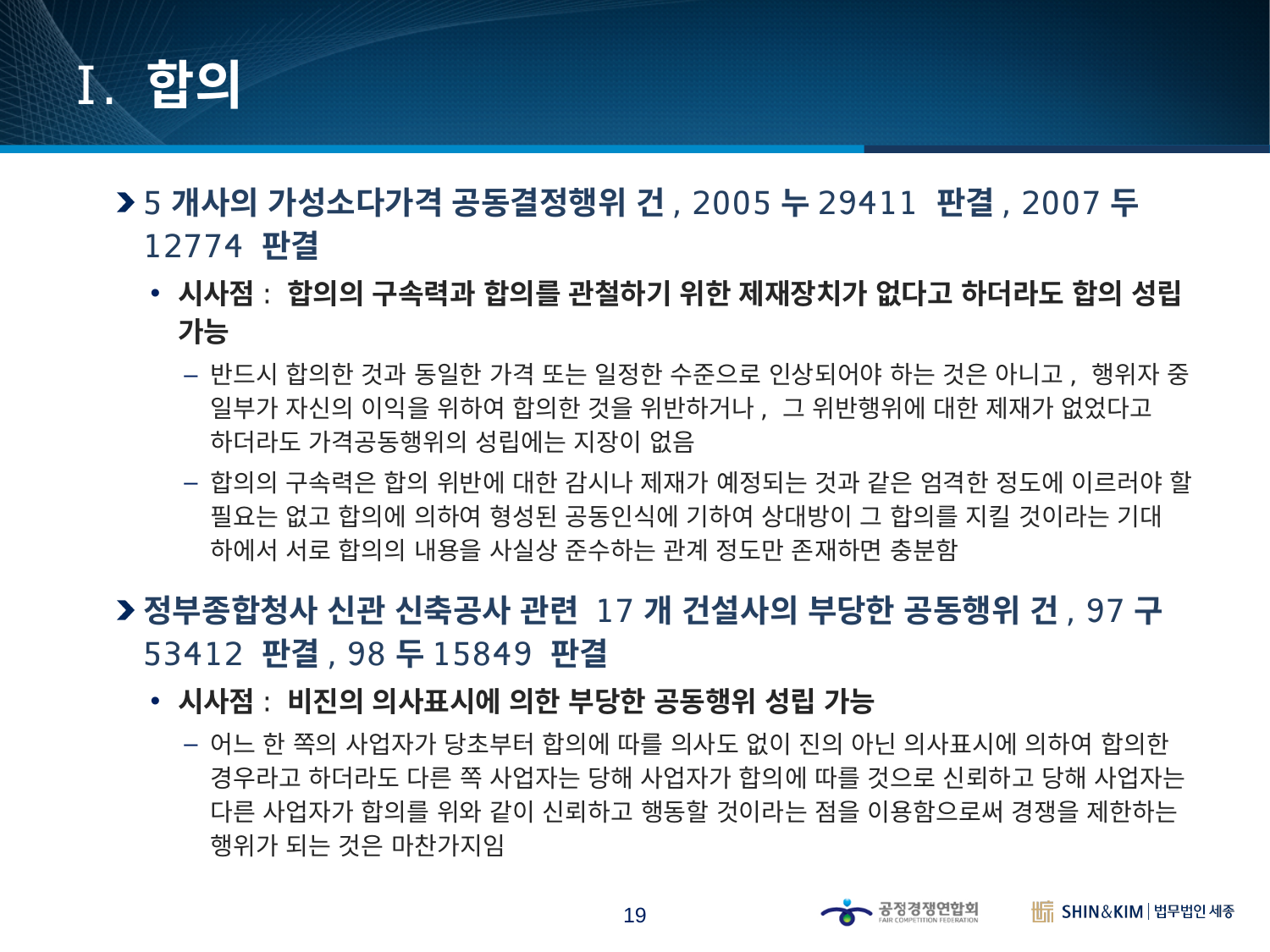

# I. 합의
5개사의 가성소다가격 공동결정행위 건, 2005누29411 판결, 2007두12774 판결
시사점: 합의의 구속력과 합의를 관철하기 위한 제재장치가 없다고 하더라도 합의 성립 가능
반드시 합의한 것과 동일한 가격 또는 일정한 수준으로 인상되어야 하는 것은 아니고, 행위자 중 일부가 자신의 이익을 위하여 합의한 것을 위반하거나, 그 위반행위에 대한 제재가 없었다고 하더라도 가격공동행위의 성립에는 지장이 없음
합의의 구속력은 합의 위반에 대한 감시나 제재가 예정되는 것과 같은 엄격한 정도에 이르러야 할 필요는 없고 합의에 의하여 형성된 공동인식에 기하여 상대방이 그 합의를 지킬 것이라는 기대 하에서 서로 합의의 내용을 사실상 준수하는 관계 정도만 존재하면 충분함
정부종합청사 신관 신축공사 관련 17개 건설사의 부당한 공동행위 건, 97구53412 판결, 98두15849 판결
시사점: 비진의 의사표시에 의한 부당한 공동행위 성립 가능
어느 한 쪽의 사업자가 당초부터 합의에 따를 의사도 없이 진의 아닌 의사표시에 의하여 합의한 경우라고 하더라도 다른 쪽 사업자는 당해 사업자가 합의에 따를 것으로 신뢰하고 당해 사업자는 다른 사업자가 합의를 위와 같이 신뢰하고 행동할 것이라는 점을 이용함으로써 경쟁을 제한하는 행위가 되는 것은 마찬가지임
19